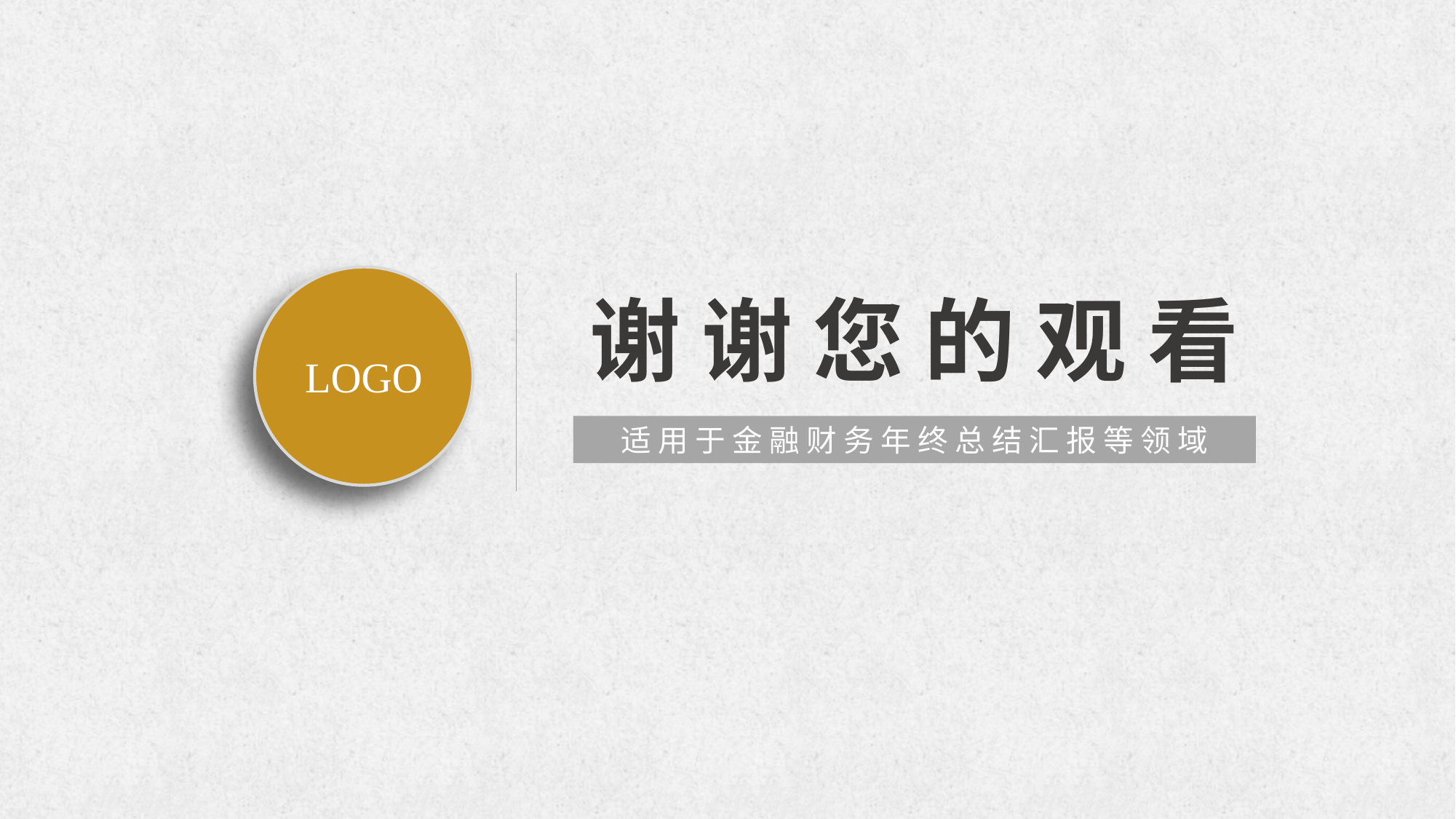

LOGO
谢 谢 您 的 观 看
适 用 于 金 融 财 务 年 终 总 结 汇 报 等 领 域